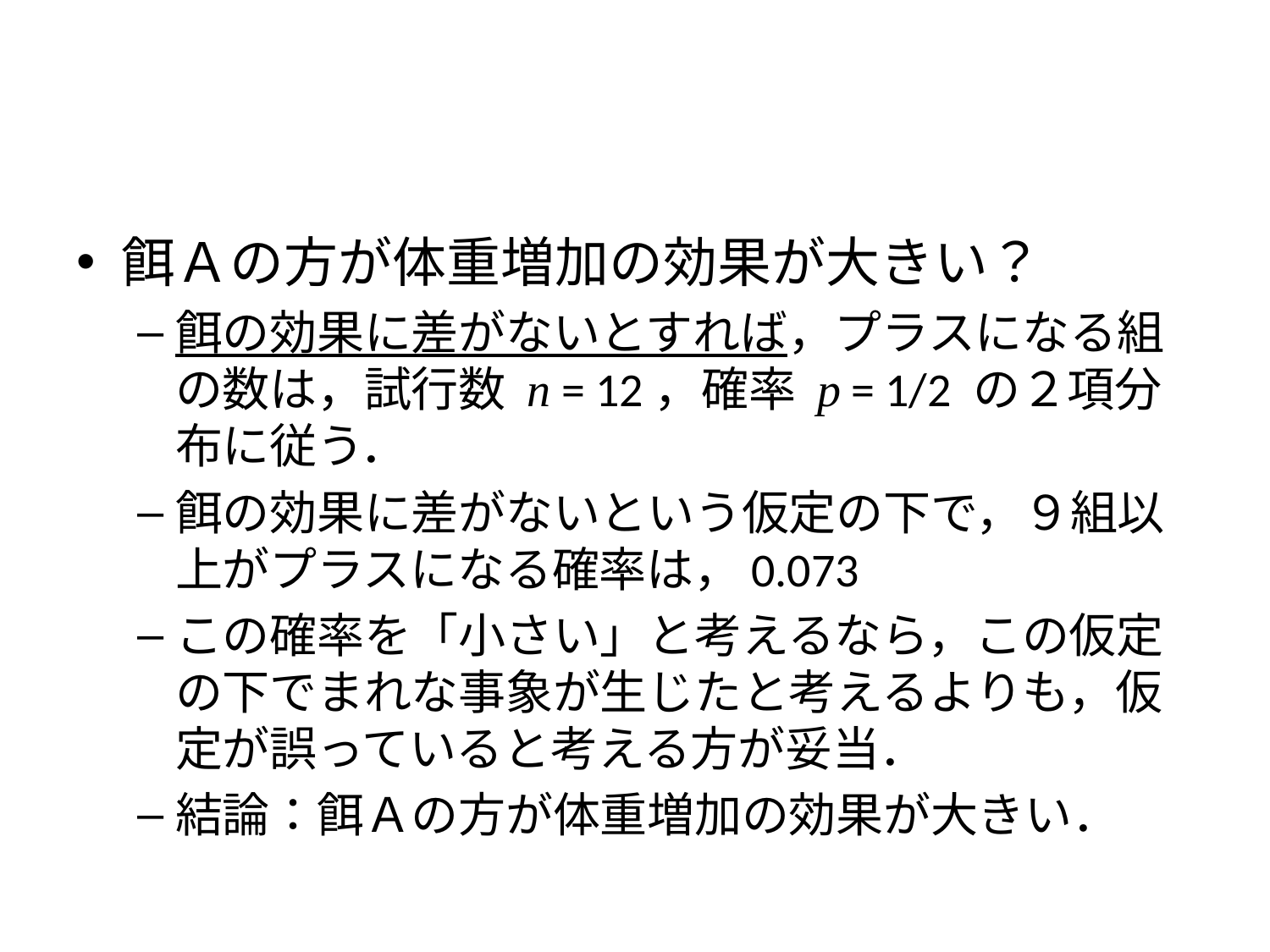

#
餌Ａの方が体重増加の効果が大きい？
餌の効果に差がないとすれば，プラスになる組の数は，試行数 n = 12，確率 p = 1/2 の２項分布に従う．
餌の効果に差がないという仮定の下で，９組以上がプラスになる確率は，0.073
この確率を「小さい」と考えるなら，この仮定の下でまれな事象が生じたと考えるよりも，仮定が誤っていると考える方が妥当．
結論：餌Ａの方が体重増加の効果が大きい．